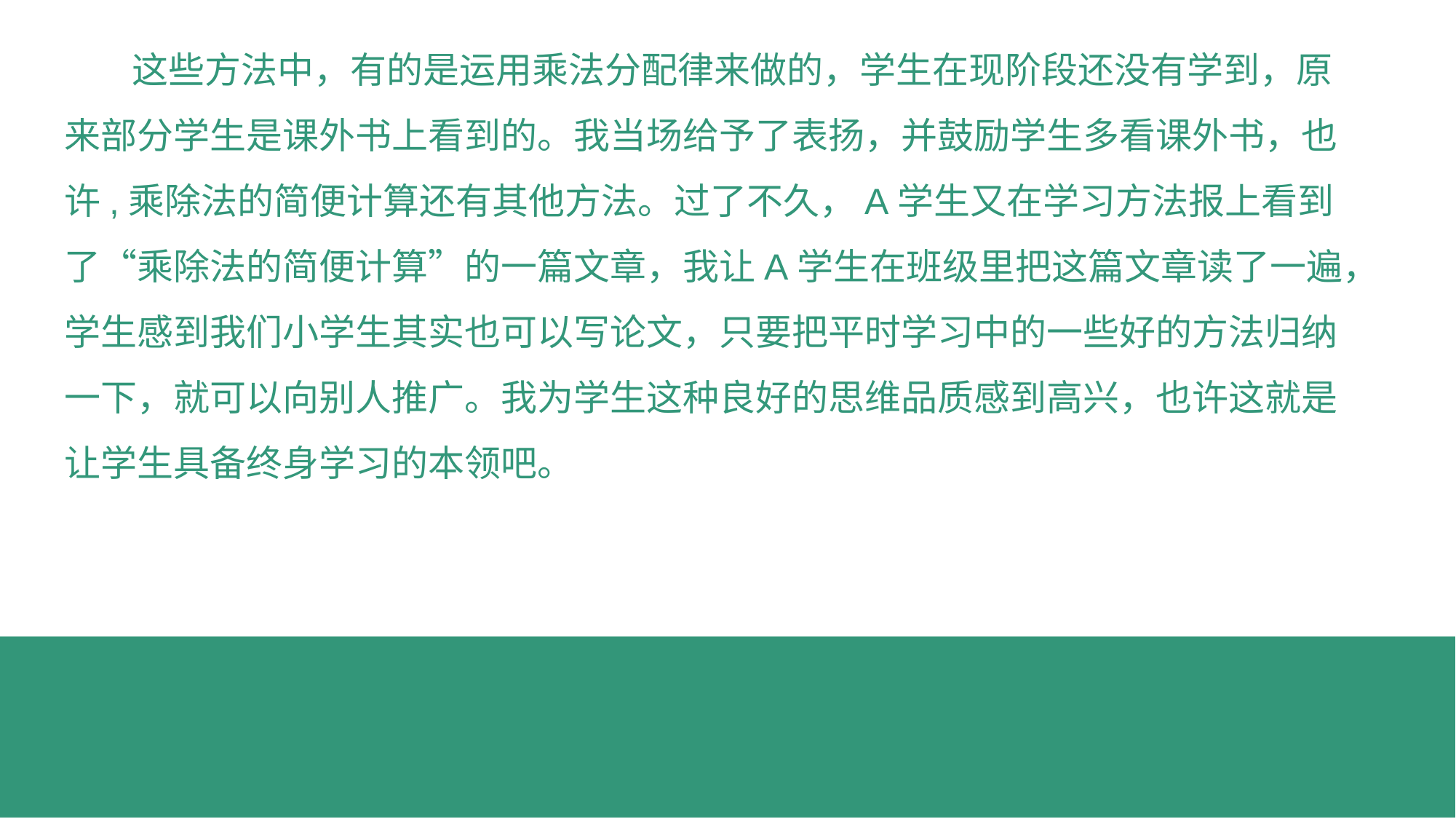

这些方法中，有的是运用乘法分配律来做的，学生在现阶段还没有学到，原来部分学生是课外书上看到的。我当场给予了表扬，并鼓励学生多看课外书，也许,乘除法的简便计算还有其他方法。过了不久，A学生又在学习方法报上看到了“乘除法的简便计算”的一篇文章，我让A学生在班级里把这篇文章读了一遍，学生感到我们小学生其实也可以写论文，只要把平时学习中的一些好的方法归纳一下，就可以向别人推广。我为学生这种良好的思维品质感到高兴，也许这就是让学生具备终身学习的本领吧。